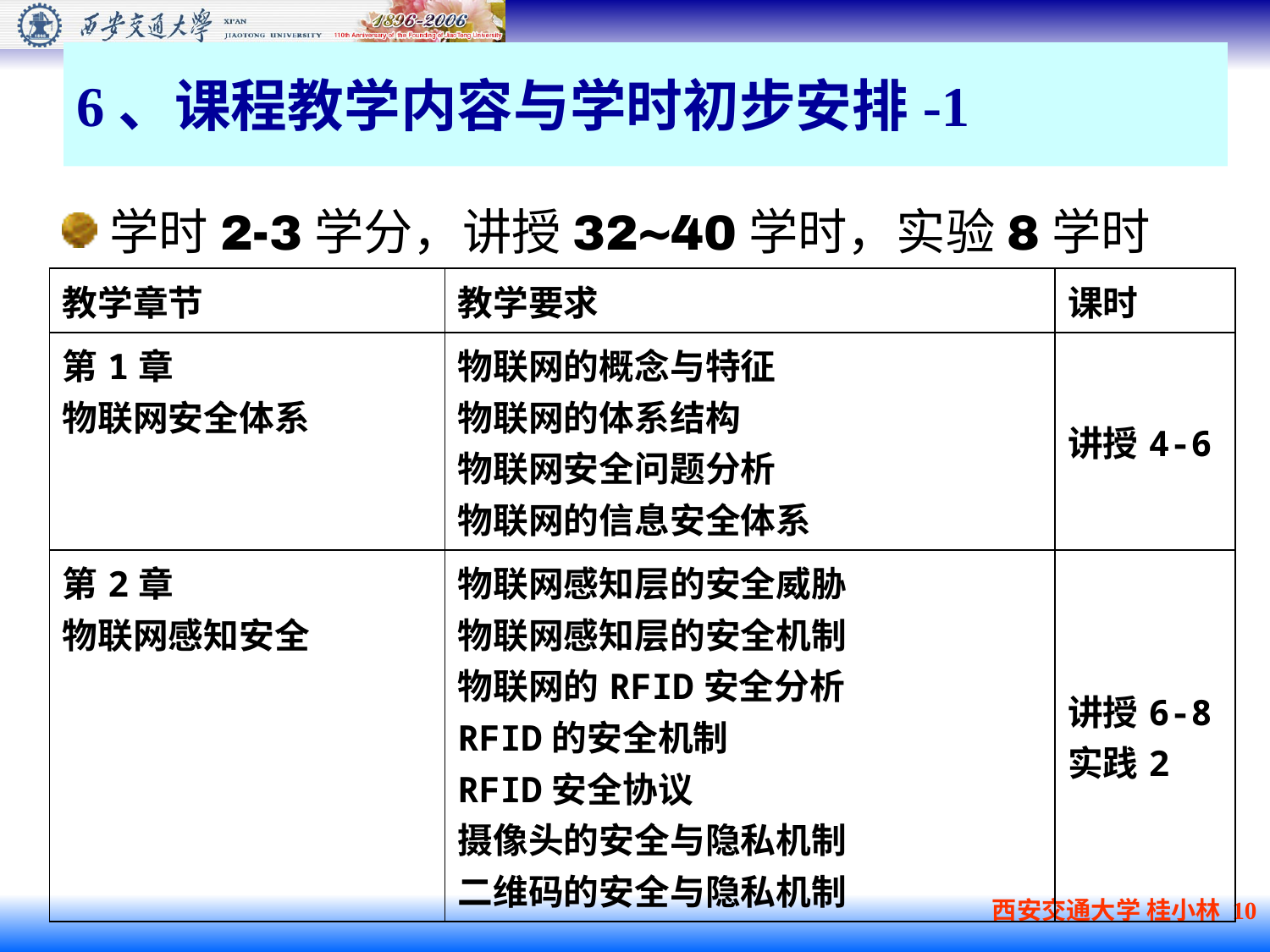

# 6、课程教学内容与学时初步安排-1
学时2-3学分，讲授32~40学时，实验8学时
| 教学章节 | 教学要求 | 课时 |
| --- | --- | --- |
| 第1章 物联网安全体系 | 物联网的概念与特征 物联网的体系结构 物联网安全问题分析 物联网的信息安全体系 | 讲授4-6 |
| 第2章 物联网感知安全 | 物联网感知层的安全威胁 物联网感知层的安全机制 物联网的RFID安全分析 RFID的安全机制 RFID安全协议 摄像头的安全与隐私机制 二维码的安全与隐私机制 | 讲授6-8 实践2 |
西安交通大学 桂小林 10